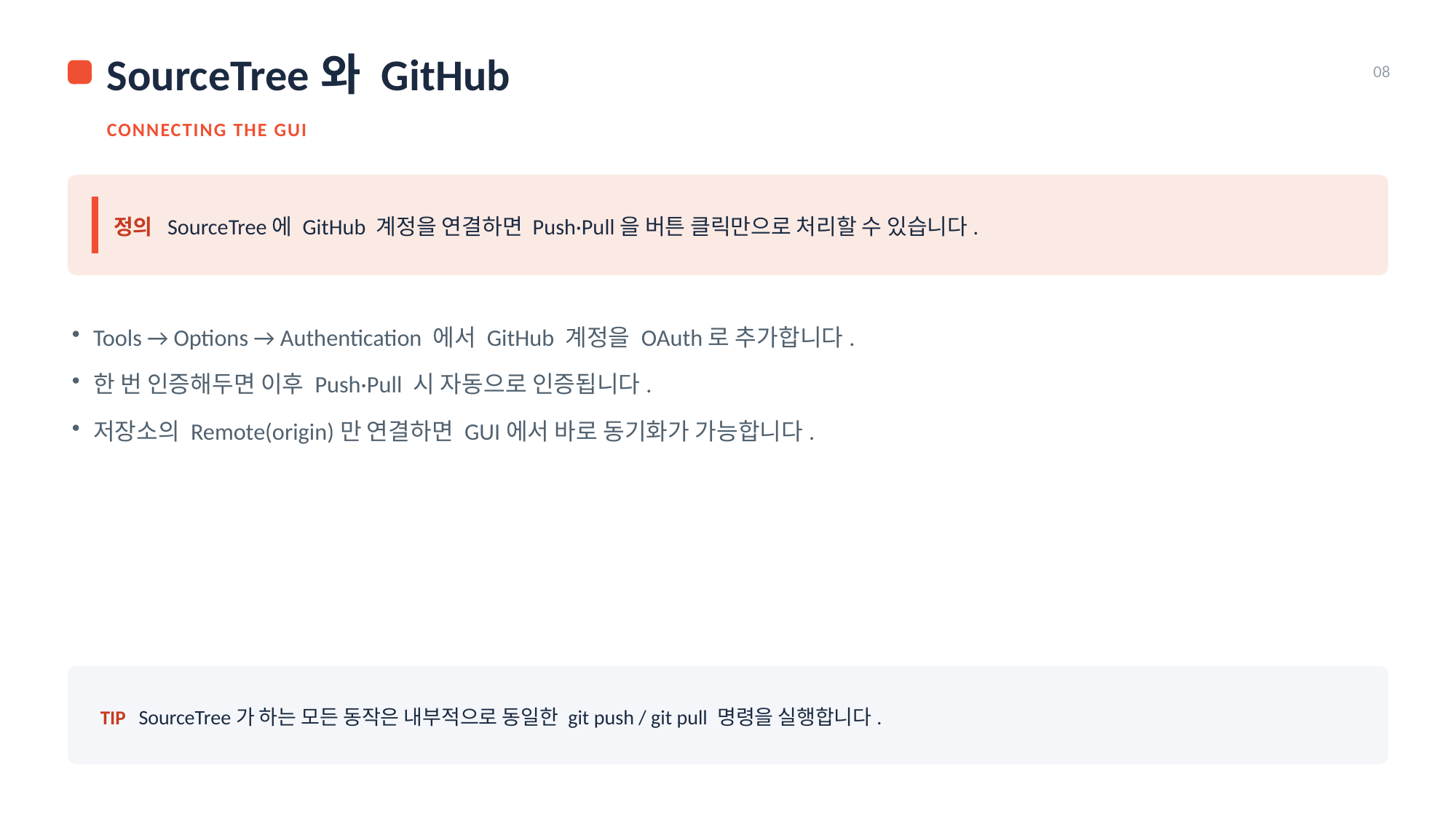

SourceTree와 GitHub
08

CONNECTING THE GUI

정의  SourceTree에 GitHub 계정을 연결하면 Push·Pull을 버튼 클릭만으로 처리할 수 있습니다.

Tools → Options → Authentication 에서 GitHub 계정을 OAuth로 추가합니다.
한 번 인증해두면 이후 Push·Pull 시 자동으로 인증됩니다.
저장소의 Remote(origin)만 연결하면 GUI에서 바로 동기화가 가능합니다.

TIP   SourceTree가 하는 모든 동작은 내부적으로 동일한 git push / git pull 명령을 실행합니다.